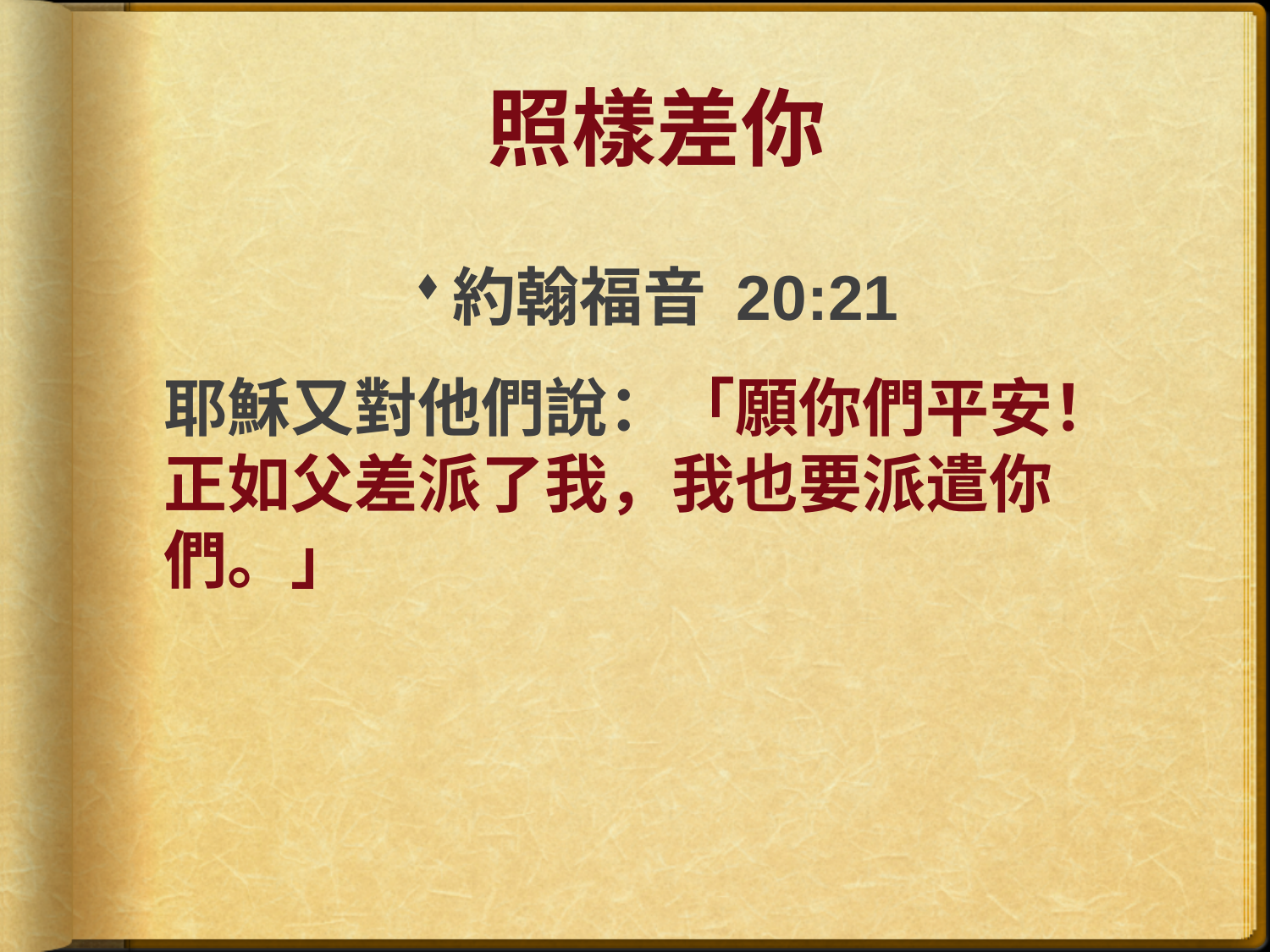

# 照樣差你
約翰福音 20:21
耶穌又對他們說：「願你們平安！正如父差派了我，我也要派遣你們。」